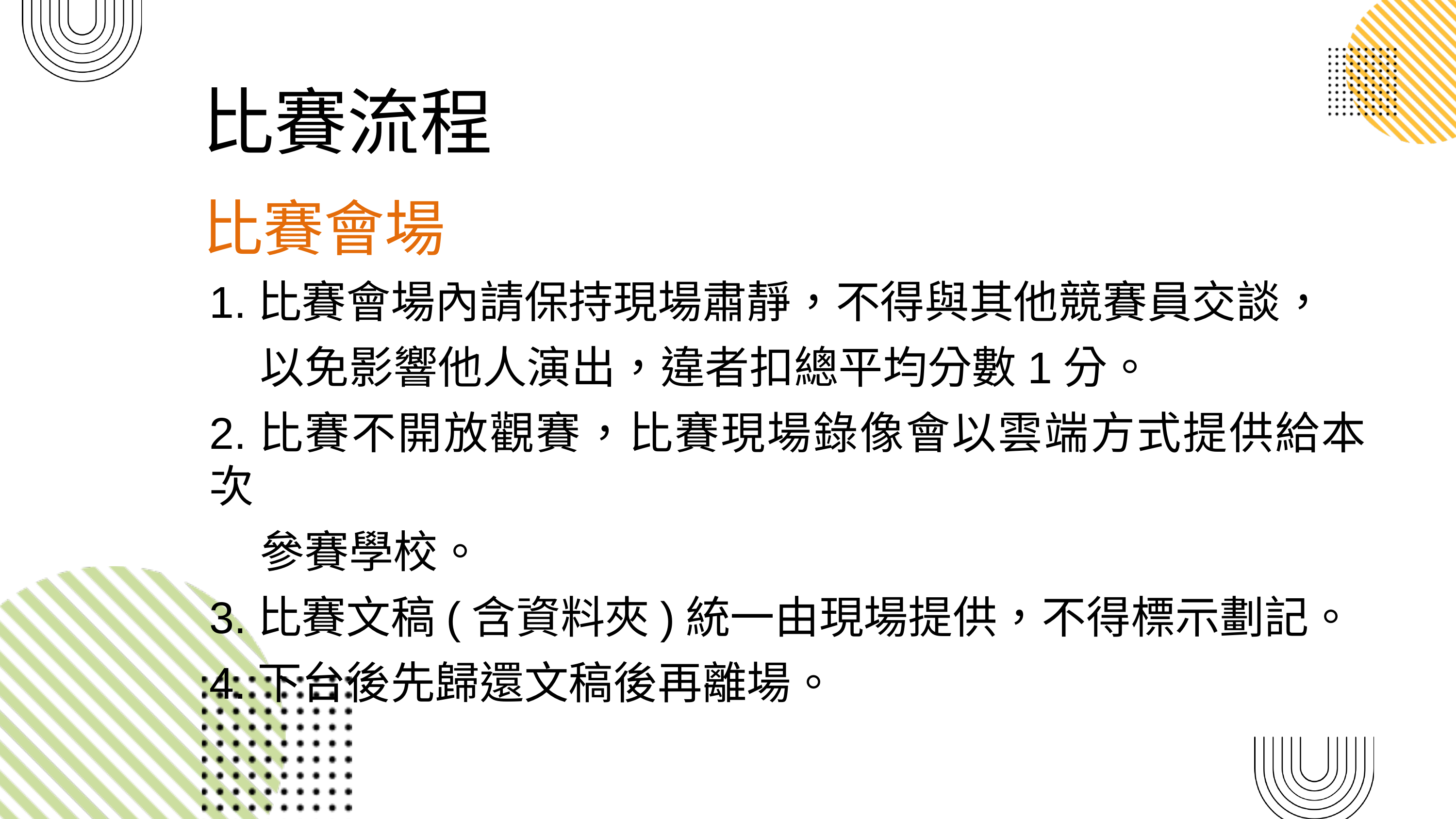

比賽流程
比賽會場
1.比賽會場內請保持現場肅靜，不得與其他競賽員交談，
    以免影響他人演出，違者扣總平均分數1分。
2.比賽不開放觀賽，比賽現場錄像會以雲端方式提供給本次
    參賽學校。
3.比賽文稿(含資料夾)統一由現場提供，不得標示劃記。
4.下台後先歸還文稿後再離場。